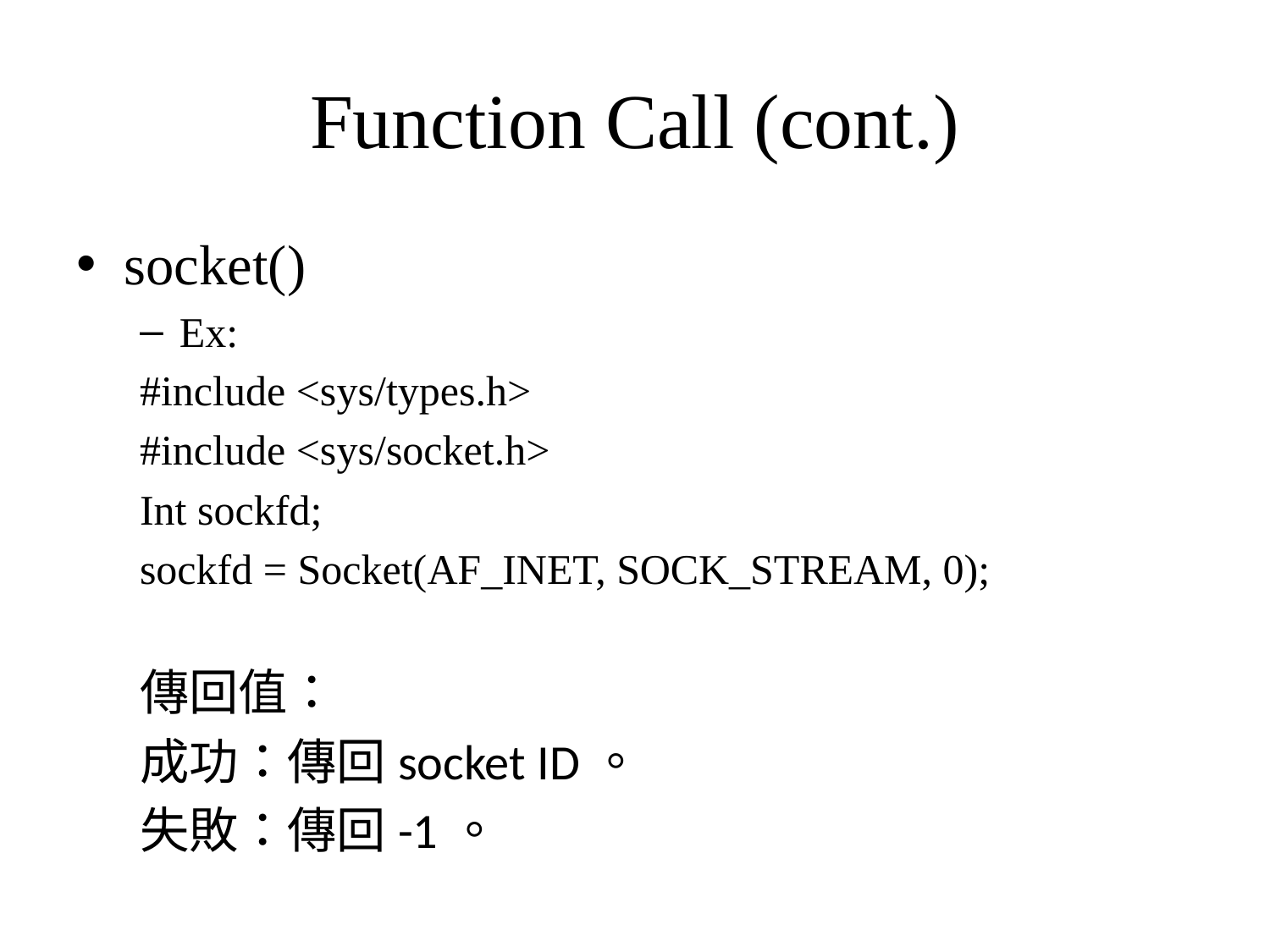

# Function Call (cont.)
socket()
Ex:
#include <sys/types.h>
#include <sys/socket.h>
Int sockfd;
sockfd = Socket(AF_INET, SOCK_STREAM, 0);

傳回值：
成功：傳回socket ID。
失敗：傳回-1。